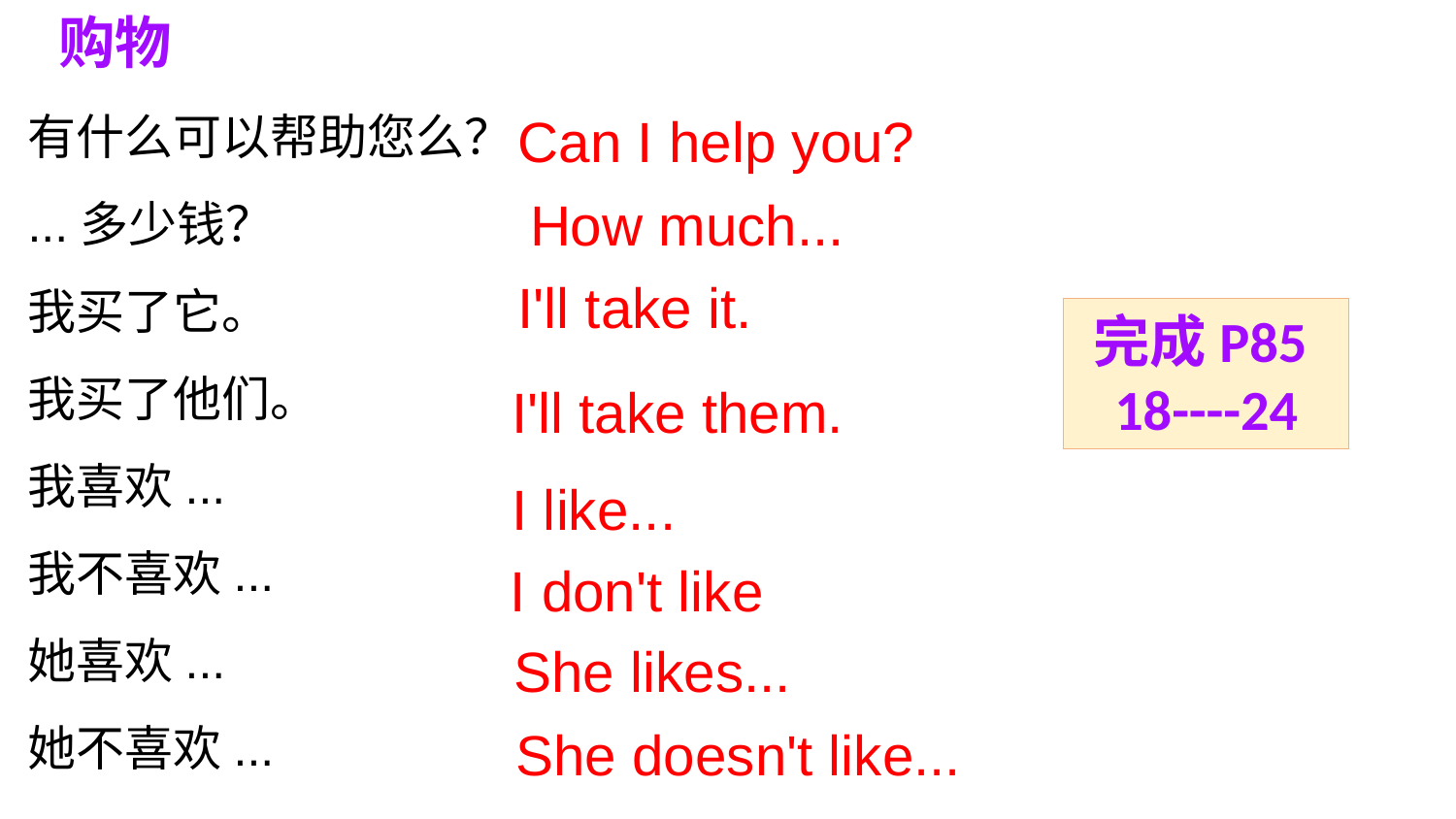

购物
有什么可以帮助您么？
...多少钱？
我买了它。
我买了他们。
我喜欢...
我不喜欢...
她喜欢...
她不喜欢...

Can I help you?
How much...
I'll take it.
完成P85
18----24
I'll take them.
I like...
I don't like
She likes...
She doesn't like...